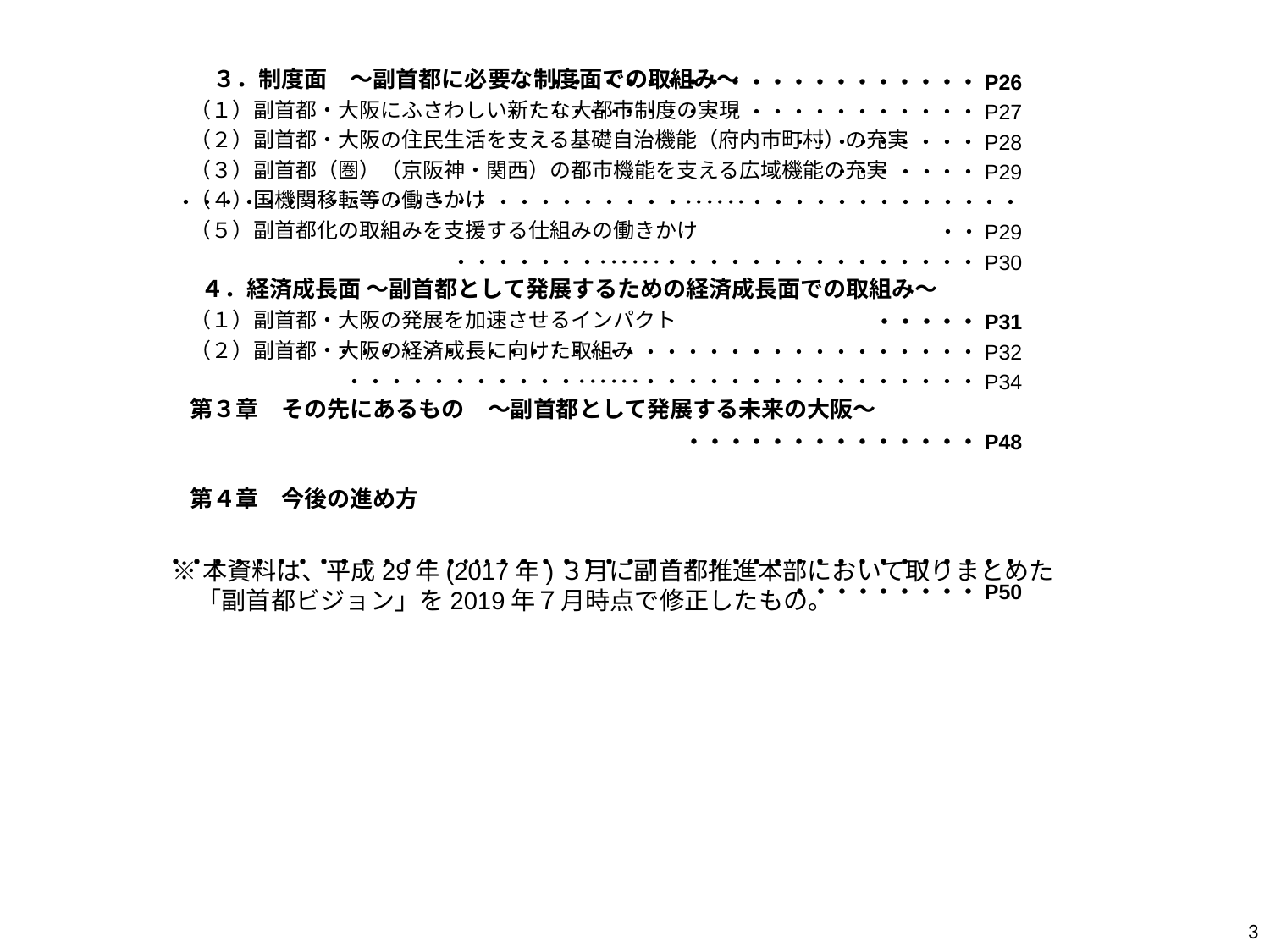

３．制度面　～副首都に必要な制度面での取組み～
（１）副首都・大阪にふさわしい新たな大都市制度の実現
（２）副首都・大阪の住民生活を支える基礎自治機能（府内市町村）の充実
（３）副首都（圏）（京阪神・関西）の都市機能を支える広域機能の充実
（４）国機関移転等の働きかけ
（５）副首都化の取組みを支援する仕組みの働きかけ

 ４．経済成長面 ～副首都として発展するための経済成長面での取組み～
（１）副首都・大阪の発展を加速させるインパクト
（２）副首都・大阪の経済成長に向けた取組み

第３章　その先にあるもの　～副首都として発展する未来の大阪～

第４章　今後の進め方

・・･・・・・・・・・・・・・・・・・・・P26
・・・・･･･・・・・・・・・・・・・・・・・・P27
　・・・・・・・・・P28
・・・・・・・P29
　・・・・・・・・・・・・・・・・・・・・・・・・･･････・・・・・・・・・・・・・・・P29
　・・・・・・・･･････・・・・・・・・・・・・・・・P30

　・・・・・P31
　・・・・・・・・・・・・･･･・・・・・・・・・・・・・・・・・P32
　 ・・・・・・・・・・・･･････・・・・・・・・・・・・・・・・P34

　・・・・・・・・・・・・・・P48

　 ・・・・・・・・・・・・・・･･･・・・・・・・・・・・・・・・・・・・・・・・・・・・・・・・・・・P50

※本資料は、平成29年(2017年)３月に副首都推進本部において取りまとめた
　「副首都ビジョン」を2019年７月時点で修正したもの。
3